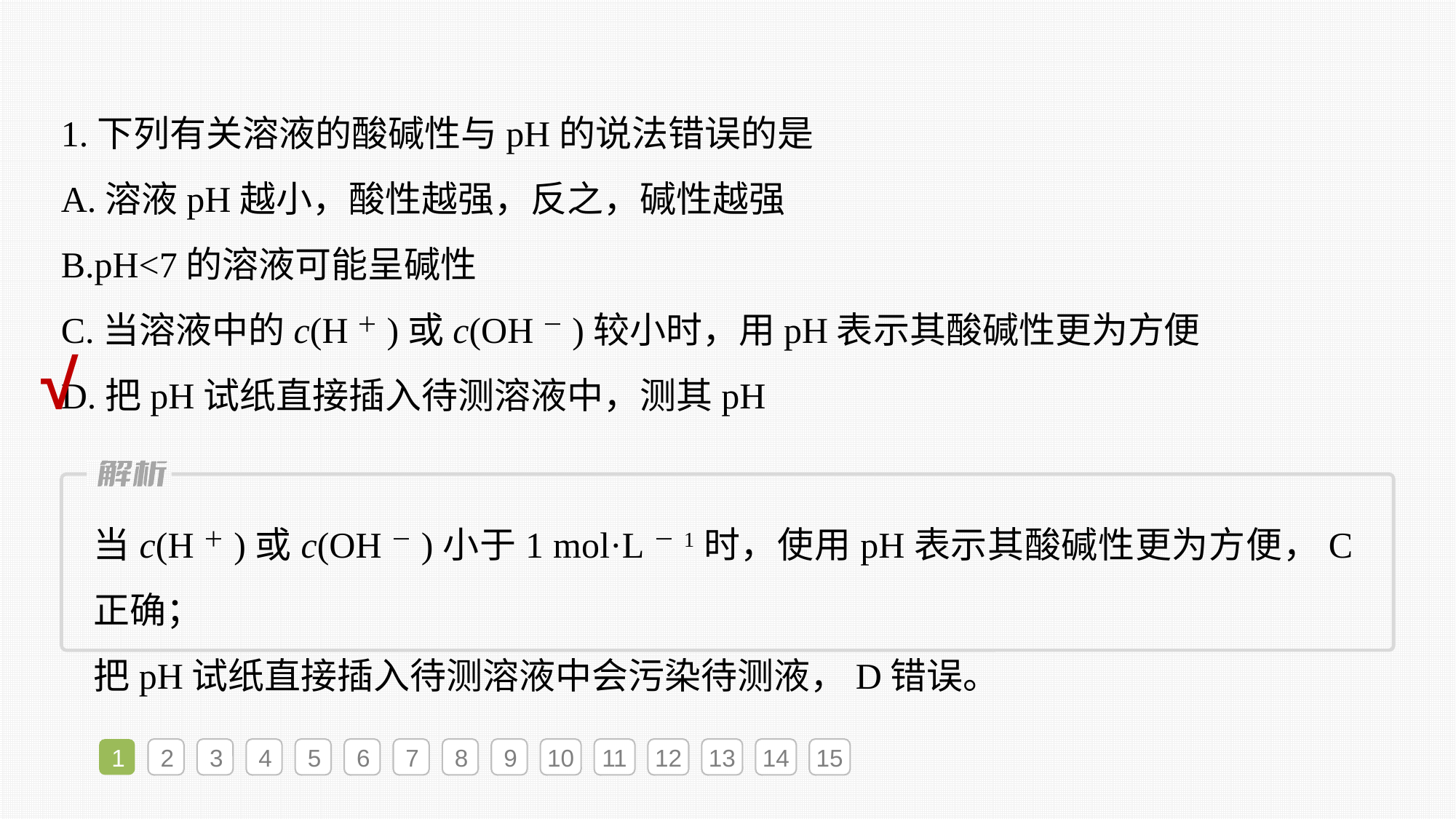

1.下列有关溶液的酸碱性与pH的说法错误的是
A.溶液pH越小，酸性越强，反之，碱性越强
B.pH<7的溶液可能呈碱性
C.当溶液中的c(H＋)或c(OH－)较小时，用pH表示其酸碱性更为方便
D.把pH试纸直接插入待测溶液中，测其pH
√

当c(H＋)或c(OH－)小于1 mol·L－1时，使用pH表示其酸碱性更为方便，C正确；
把pH试纸直接插入待测溶液中会污染待测液，D错误。
1
2
3
4
5
6
7
8
9
10
11
12
13
14
15